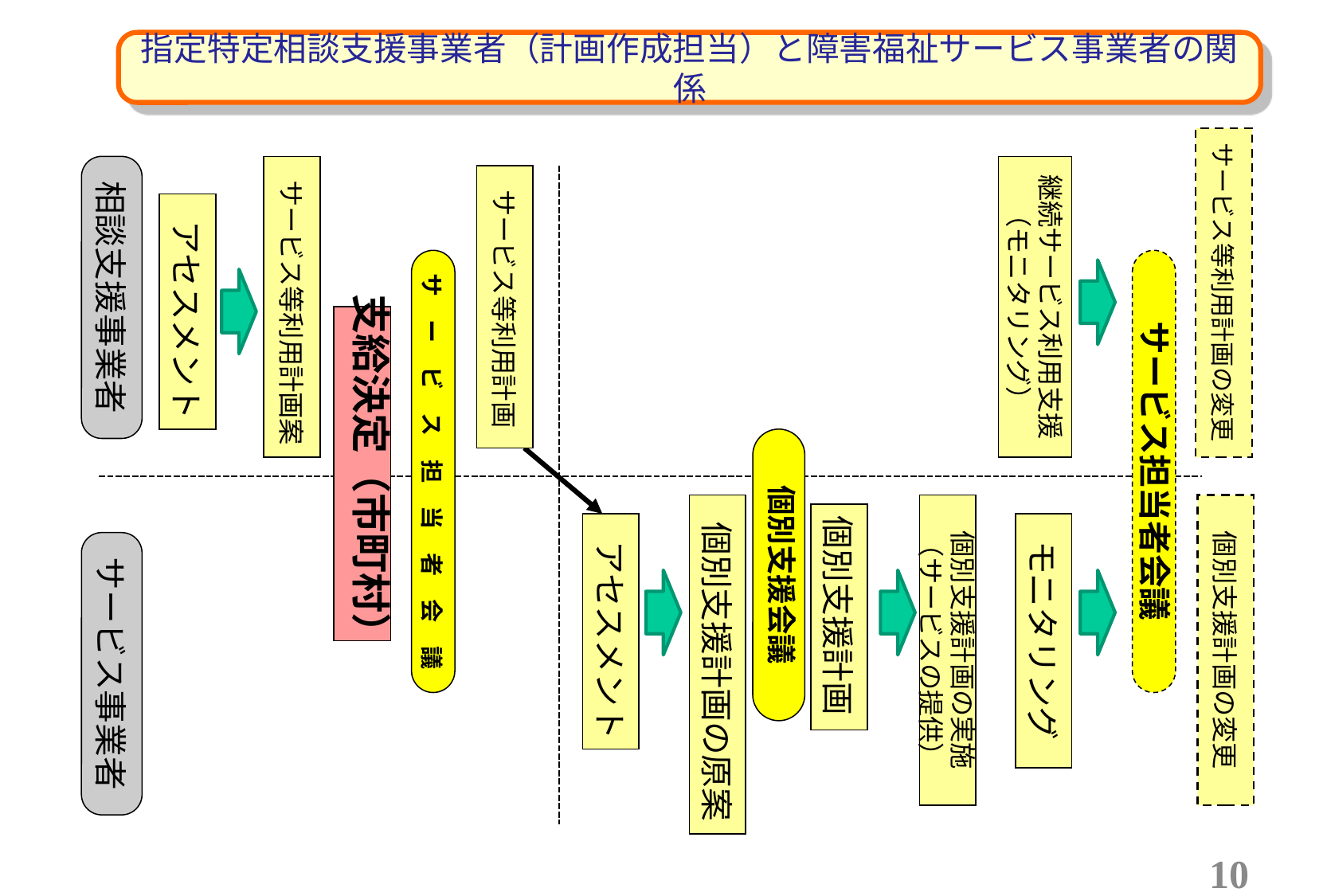

指定特定相談支援事業者（計画作成担当）と障害福祉サービス事業者の関係
サービス等利用計画の変更
相談支援事業者
 サービス等利用計画案
継続サービス利用支援
（モニタリング）
 サービス等利用計画
 アセスメント
サ　ー　ビ　ス　担　当　者　会　議
サービス担当者会議

支給決定（市町村）
個別支援会議

個別支援計画の実施
（サービスの提供）
個別支援計画の変更
 個別支援計画の原案
個別支援計画
 アセスメント
モニタリング
サービス事業者

10